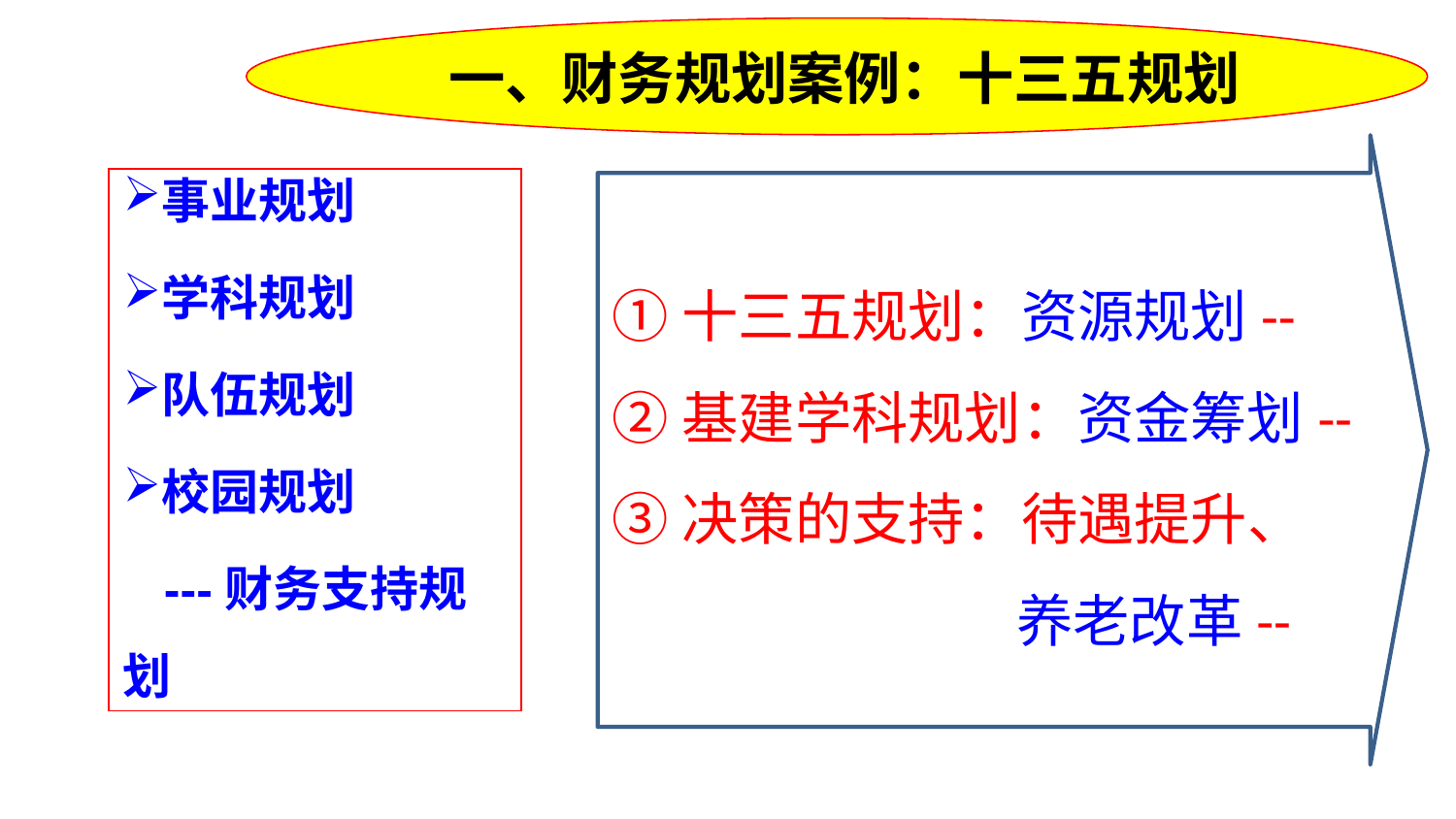

一、财务规划案例：十三五规划
①十三五规划：资源规划--
②基建学科规划：资金筹划--
③决策的支持：待遇提升、
                               养老改革--

事业规划
学科规划
队伍规划
校园规划
   ---财务支持规划